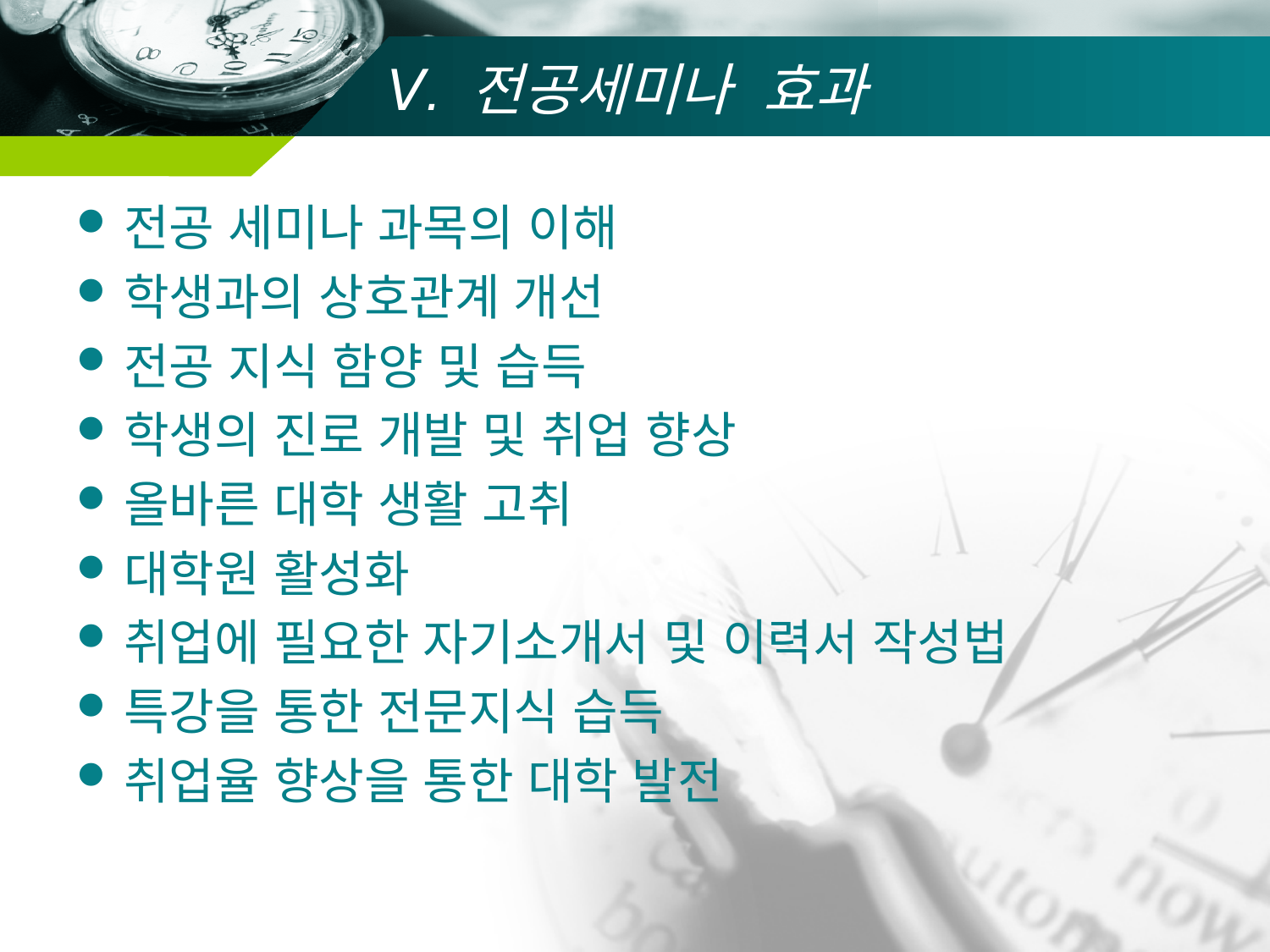

# Ⅴ. 전공세미나  효과
전공 세미나 과목의 이해
학생과의 상호관계 개선
전공 지식 함양 및 습득
학생의 진로 개발 및 취업 향상
올바른 대학 생활 고취
대학원 활성화
취업에 필요한 자기소개서 및 이력서 작성법
특강을 통한 전문지식 습득
취업율 향상을 통한 대학 발전